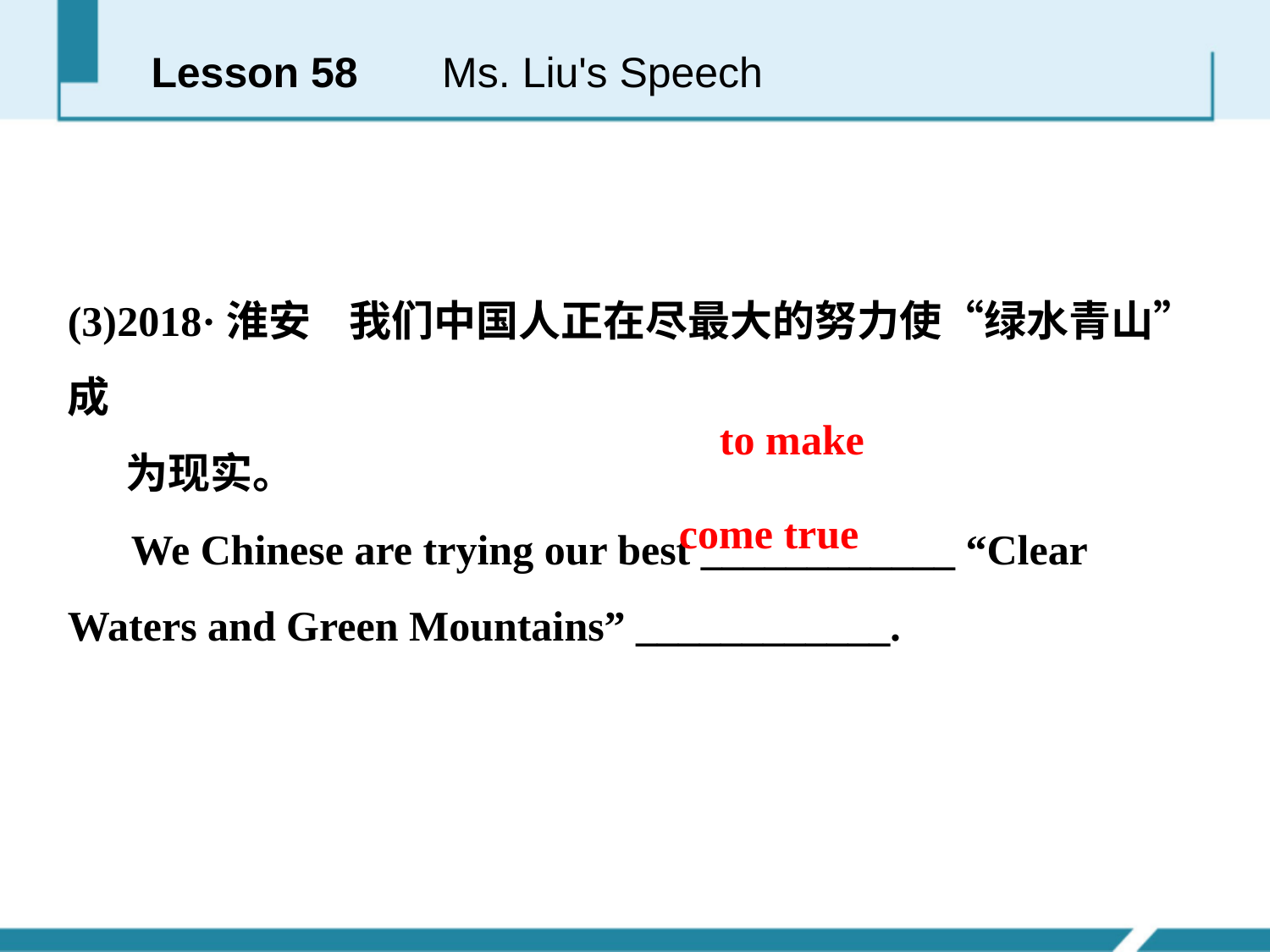

Lesson 58 　 Ms. Liu's Speech
(3)2018·淮安    我们中国人正在尽最大的努力使“绿水青山”成
     为现实。
      We Chinese are trying our best ____________ “Clear Waters and Green Mountains” ____________.
to make
come true